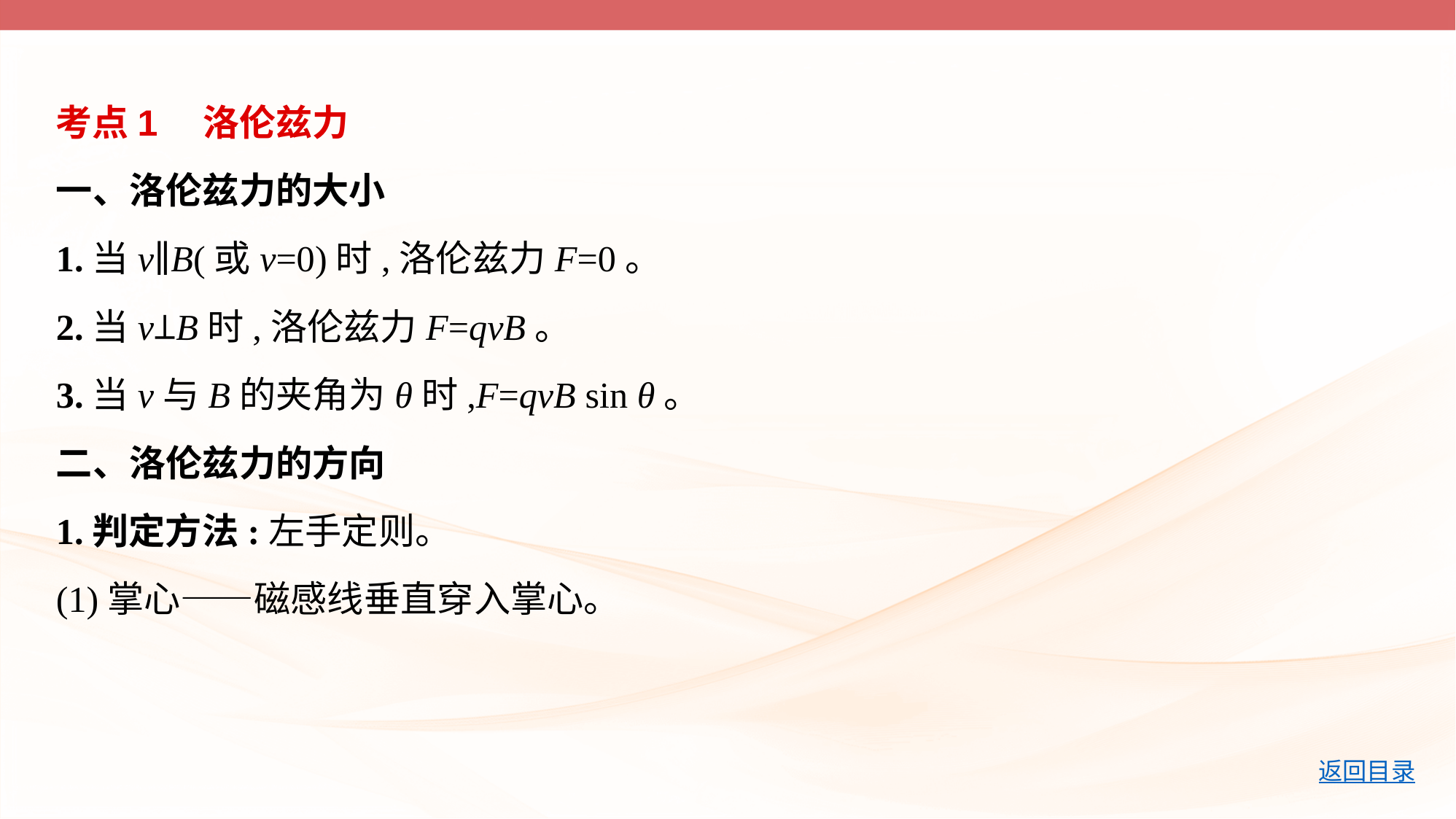

考点1　洛伦兹力
一、洛伦兹力的大小
1.当v∥B(或v=0)时,洛伦兹力F=0。
2.当v⊥B时,洛伦兹力F=qvB。
3.当v与B的夹角为θ时,F=qvB sin θ。
二、洛伦兹力的方向
1.判定方法:左手定则。
(1)掌心——磁感线垂直穿入掌心。